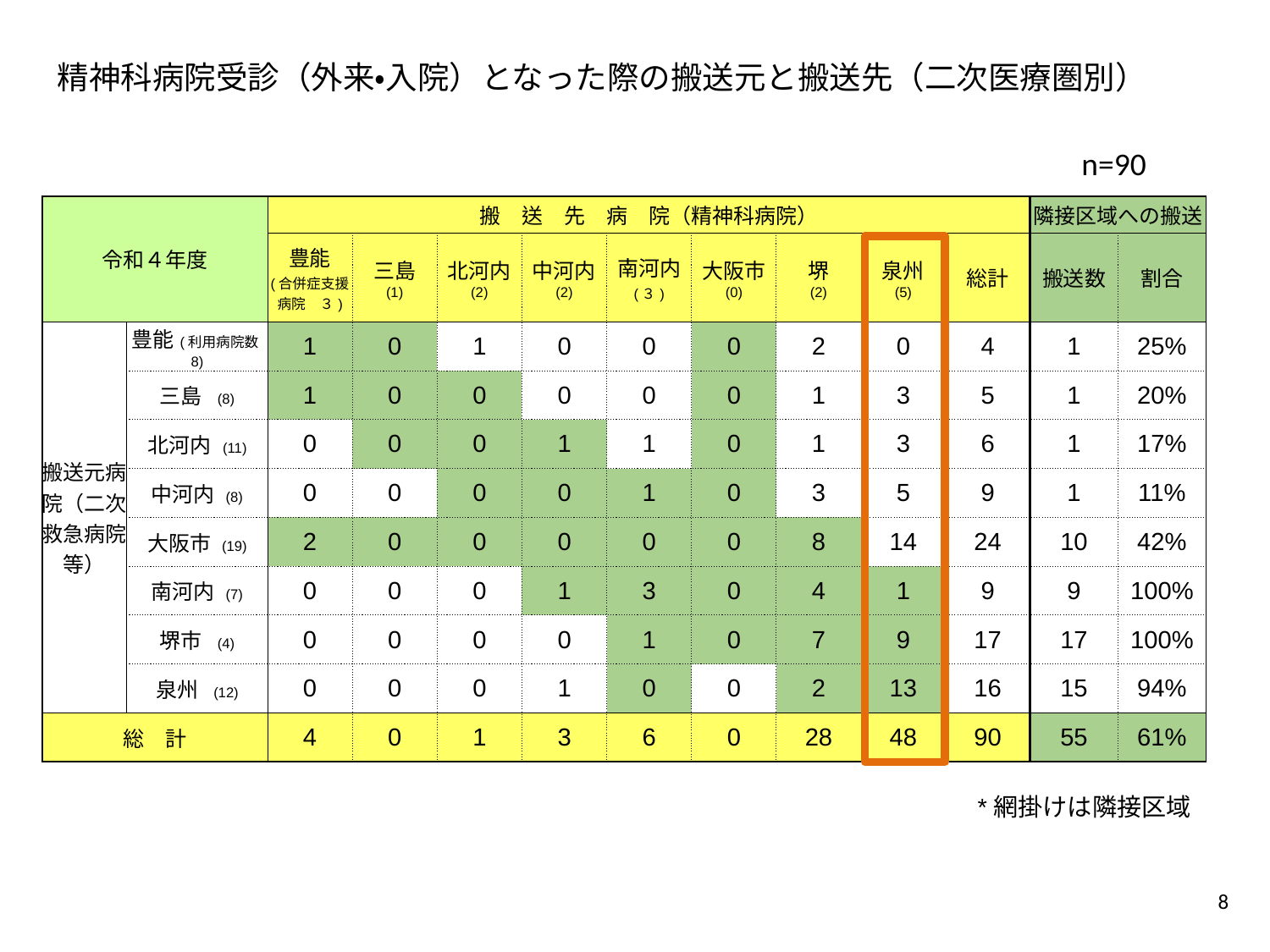

精神科病院受診（外来・入院）となった際の搬送元と搬送先（二次医療圏別）

n=90
| 令和４年度 |  | 搬　送　先　病　院（精神科病院） |  |  |  |  |  |  |  |  | 隣接区域への搬送 |  |
| --- | --- | --- | --- | --- | --- | --- | --- | --- | --- | --- | --- | --- |
|  |  | 豊能 (合併症支援 病院　３) | 三島 (1) | 北河内 (2) | 中河内 (2) | 南河内 (３) | 大阪市 (0) | 堺 (2) | 泉州 (5) | 総計 | 搬送数 | 割合 |
| 搬送元病院（二次救急病院等） | 豊能(利用病院数8) | 1 | 0 | 1 | 0 | 0 | 0 | 2 | 0 | 4 | 1 | 25% |
|  | 三島 (8) | 1 | 0 | 0 | 0 | 0 | 0 | 1 | 3 | 5 | 1 | 20% |
|  | 北河内 (11) | 0 | 0 | 0 | 1 | 1 | 0 | 1 | 3 | 6 | 1 | 17% |
|  | 中河内 (8) | 0 | 0 | 0 | 0 | 1 | 0 | 3 | 5 | 9 | 1 | 11% |
|  | 大阪市 (19) | 2 | 0 | 0 | 0 | 0 | 0 | 8 | 14 | 24 | 10 | 42% |
|  | 南河内 (7) | 0 | 0 | 0 | 1 | 3 | 0 | 4 | 1 | 9 | 9 | 100% |
|  | 堺市 (4) | 0 | 0 | 0 | 0 | 1 | 0 | 7 | 9 | 17 | 17 | 100% |
|  | 泉州 (12) | 0 | 0 | 0 | 1 | 0 | 0 | 2 | 13 | 16 | 15 | 94% |
| 総　計 |  | 4 | 0 | 1 | 3 | 6 | 0 | 28 | 48 | 90 | 55 | 61% |

*網掛けは隣接区域
8